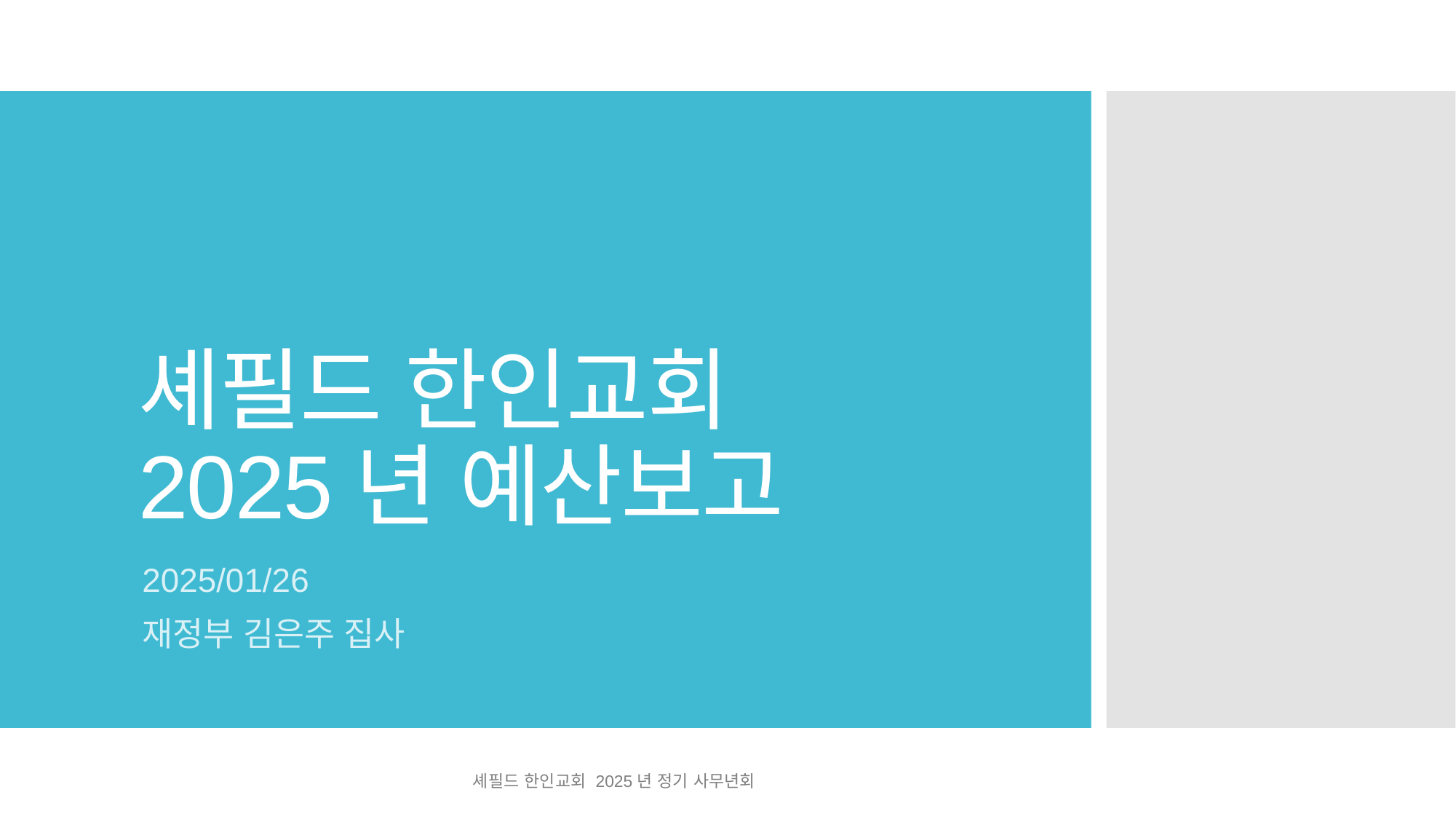

# 셰필드 한인교회 2025년 예산보고
2025/01/26
재정부 김은주 집사
셰필드 한인교회 2025년 정기 사무년회